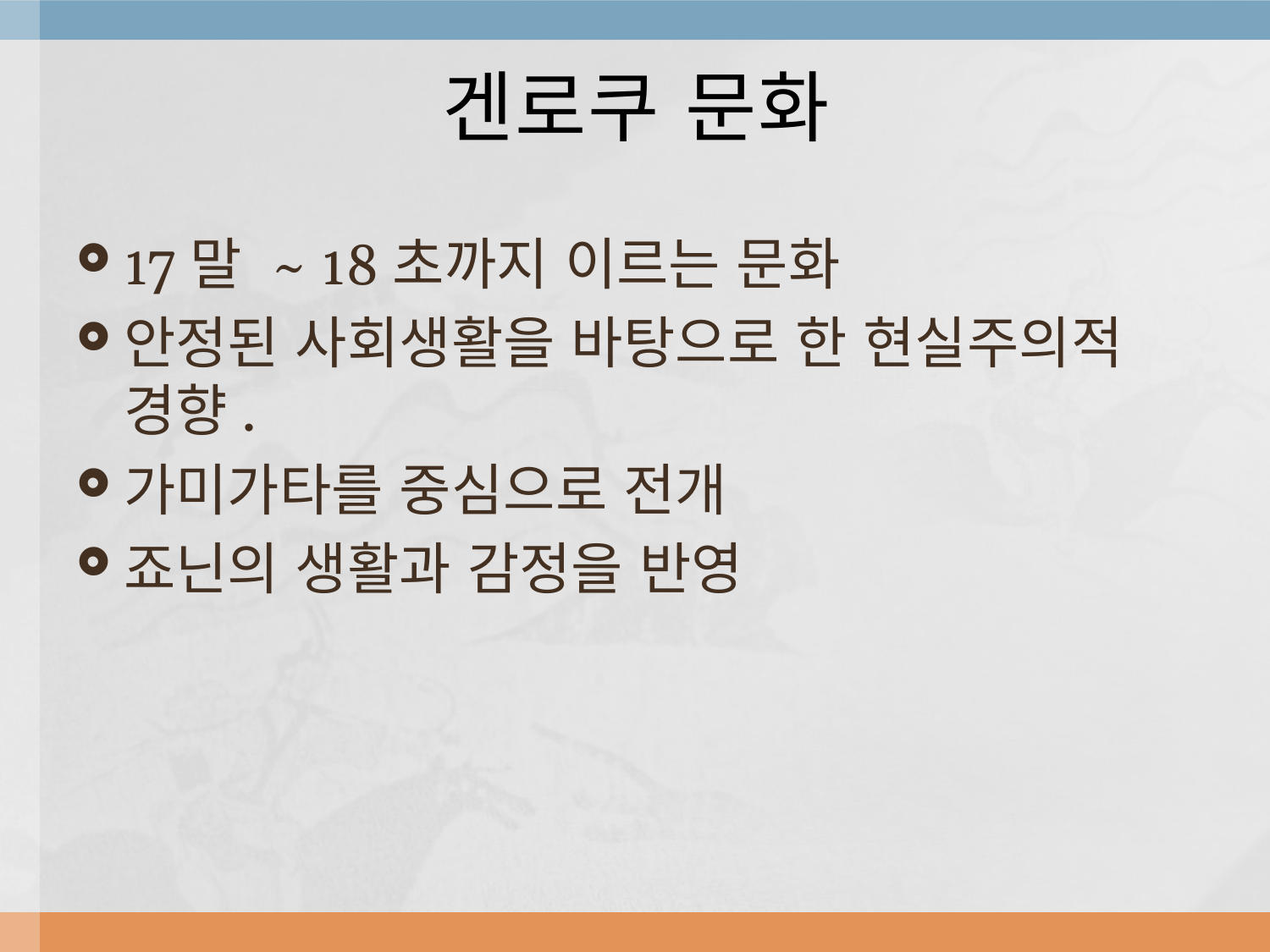

# 겐로쿠 문화
17말 ~ 18초까지 이르는 문화
안정된 사회생활을 바탕으로 한 현실주의적 경향.
가미가타를 중심으로 전개
죠닌의 생활과 감정을 반영